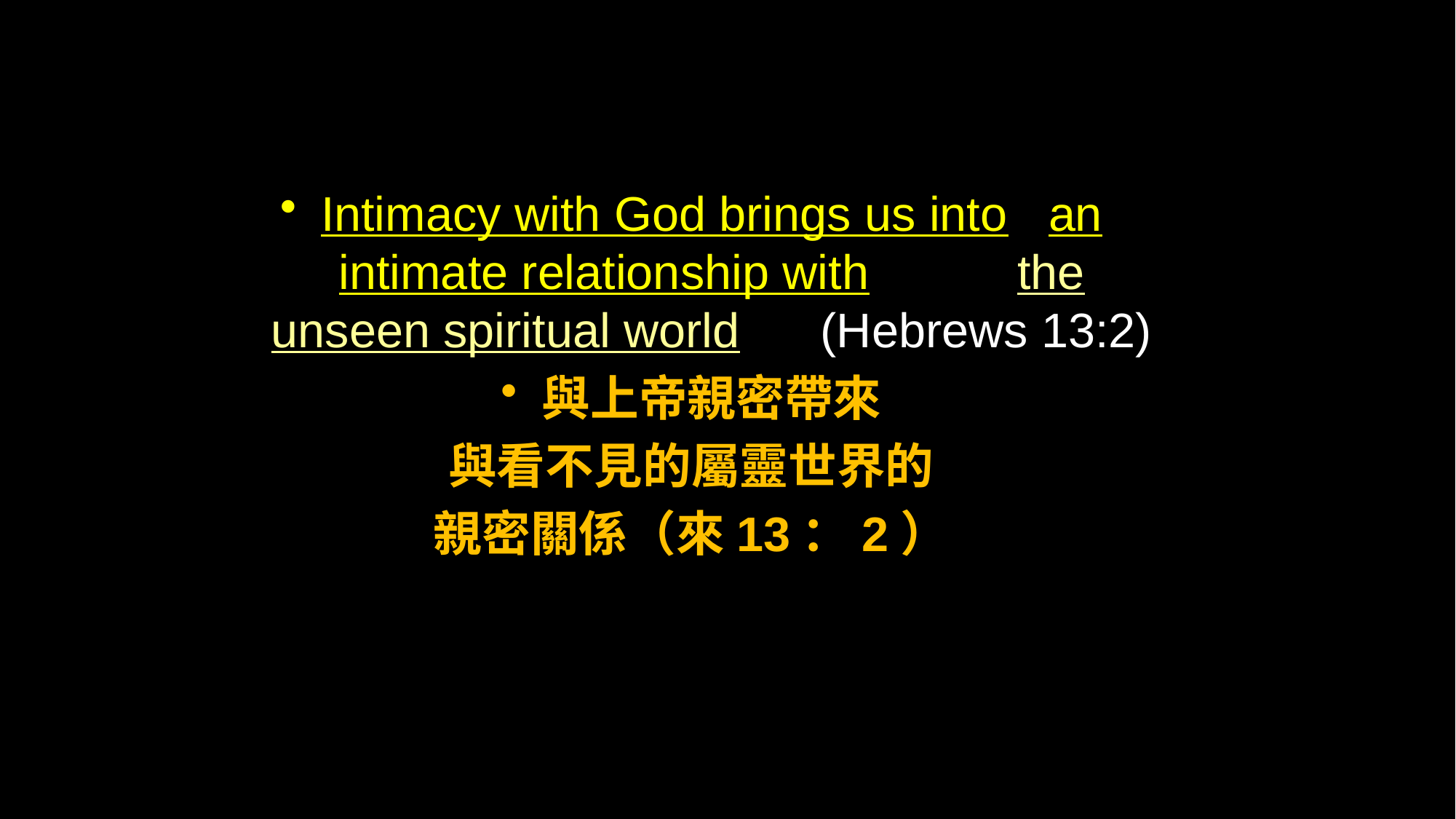

Intimacy with God brings us into   an intimate relationship with           the unseen spiritual world      (Hebrews 13:2)
與上帝親密帶來
與看不見的屬靈世界的
親密關係（來13：2）